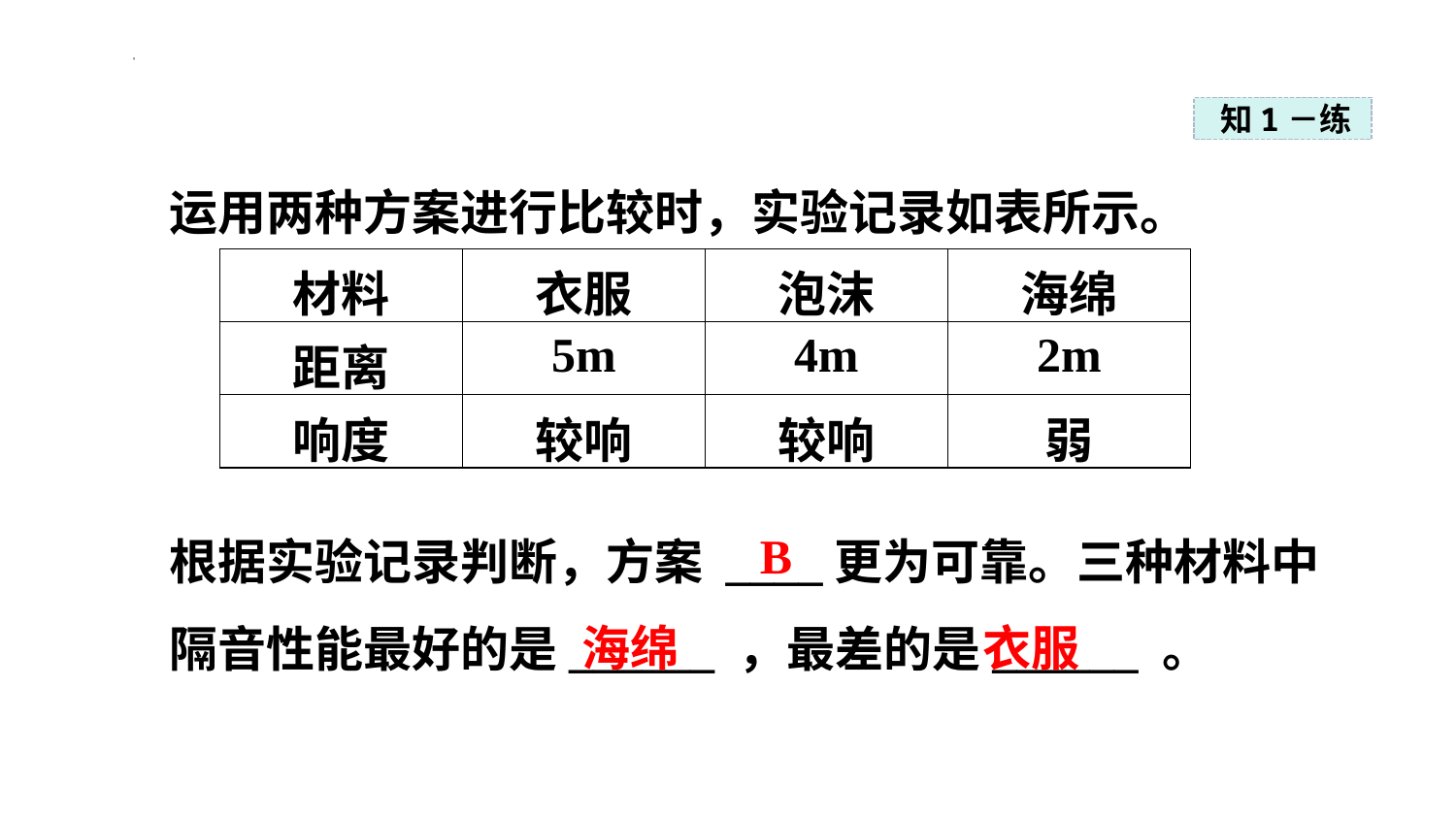

知1－练

运用两种方案进行比较时，实验记录如表所示。

根据实验记录判断，方案 ____更为可靠。三种材料中隔音性能最好的是______ ，最差的是______ 。
| 材料 | 衣服 | 泡沫 | 海绵 |
| --- | --- | --- | --- |
| 距离 | 5m | 4m | 2m |
| 响度 | 较响 | 较响 | 弱 |
B
海绵
衣服